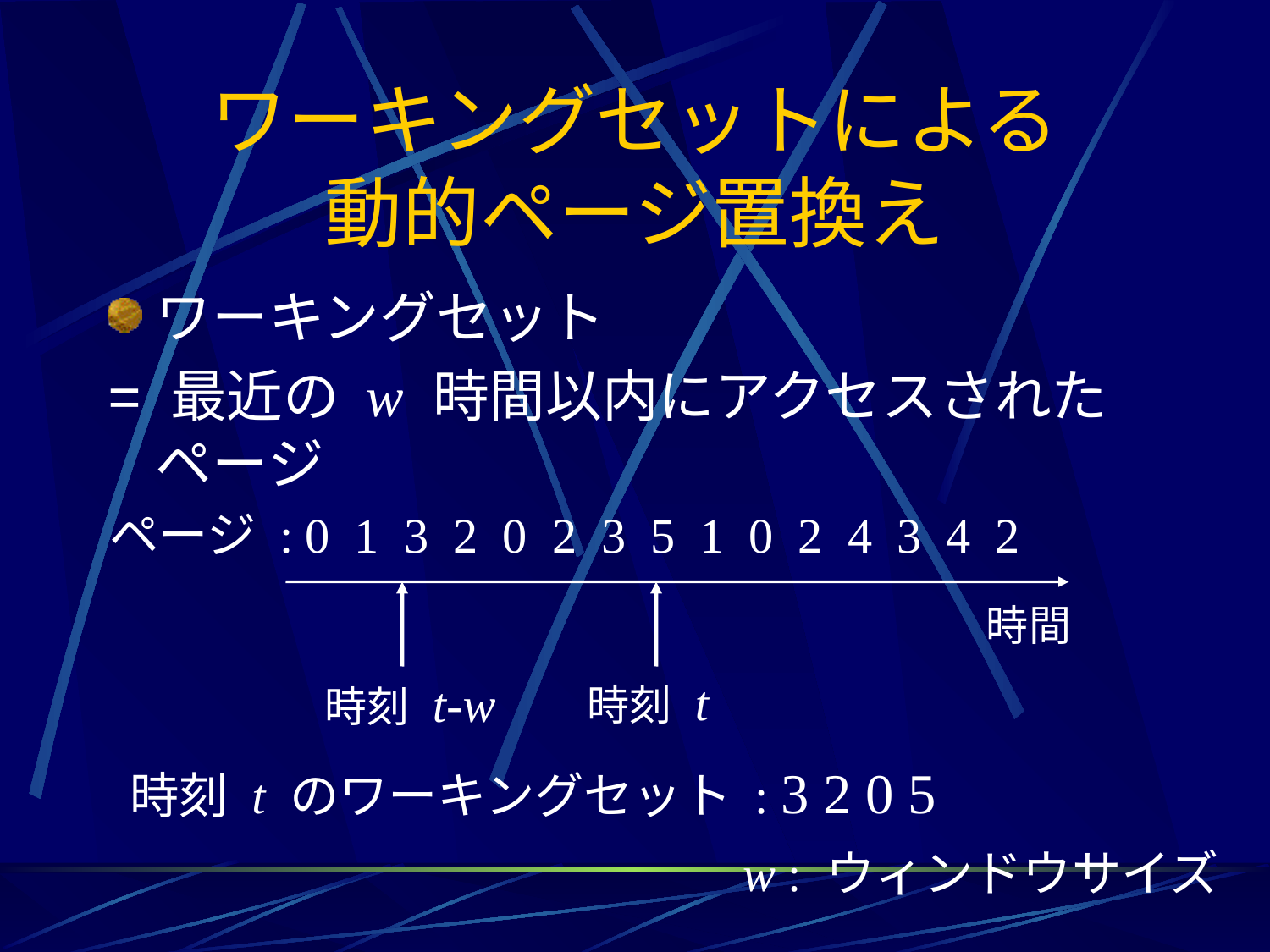

# ワーキングセットによる 動的ページ置換え
ワーキングセット
= 最近の w 時間以内にアクセスされたページ
ページ : 0  1  3  2  0  2  3  5  1  0  2  4  3  4  2

時間

時刻 t-w

時刻 t
時刻 t のワーキングセット : 3 2 0 5
w : ウィンドウサイズ